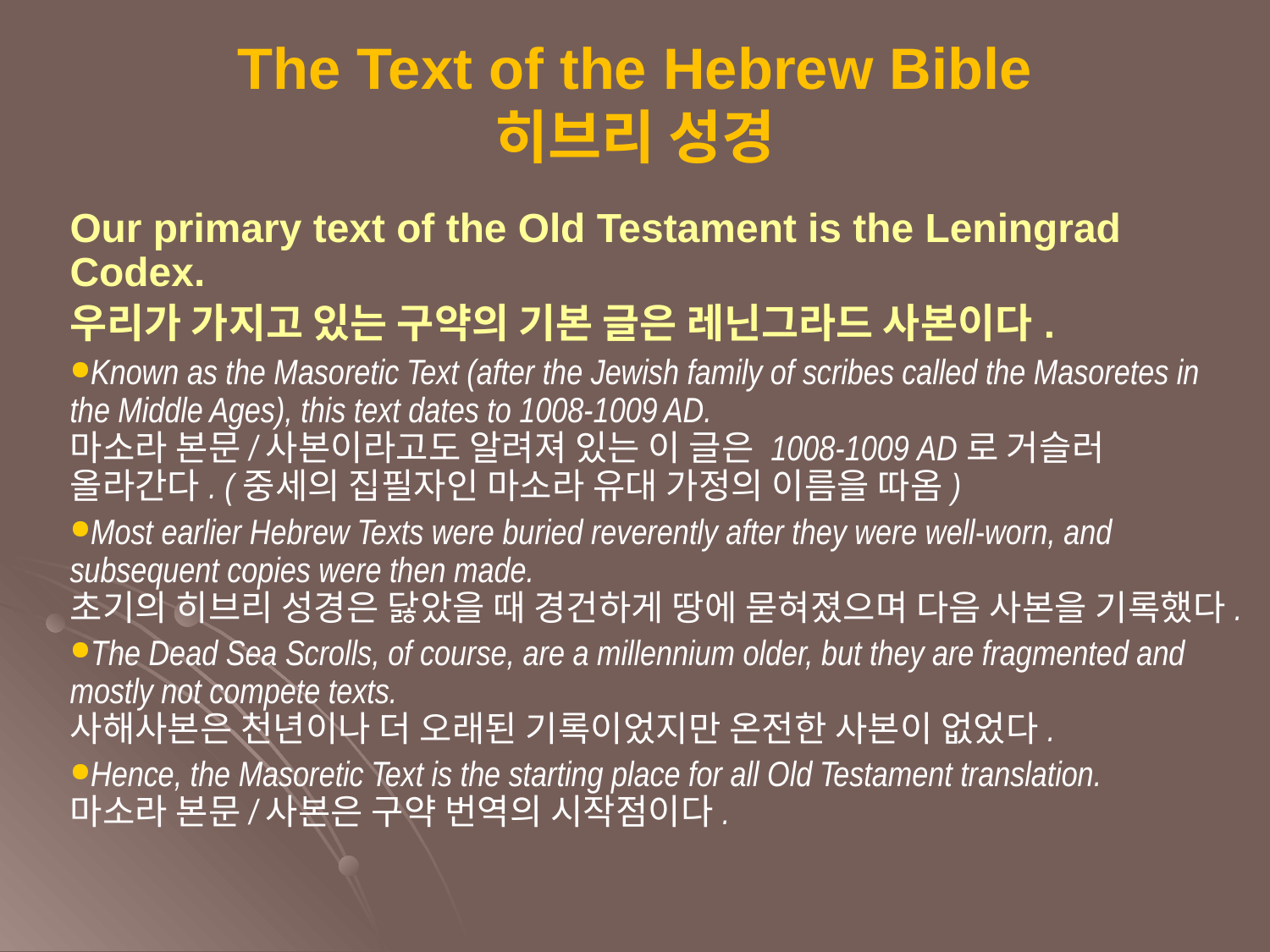

The Text of the Hebrew Bible
히브리 성경
Our primary text of the Old Testament is the Leningrad Codex.
우리가 가지고 있는 구약의 기본 글은 레닌그라드 사본이다.
Known as the Masoretic Text (after the Jewish family of scribes called the Masoretes in the Middle Ages), this text dates to 1008-1009 AD.
마소라 본문/사본이라고도 알려져 있는 이 글은 1008-1009 AD로 거슬러 올라간다. (중세의 집필자인 마소라 유대 가정의 이름을 따옴)
Most earlier Hebrew Texts were buried reverently after they were well-worn, and subsequent copies were then made.
초기의 히브리 성경은 닳았을 때 경건하게 땅에 묻혀졌으며 다음 사본을 기록했다.
The Dead Sea Scrolls, of course, are a millennium older, but they are fragmented and mostly not compete texts.
사해사본은 천년이나 더 오래된 기록이었지만 온전한 사본이 없었다.
Hence, the Masoretic Text is the starting place for all Old Testament translation.
마소라 본문/사본은 구약 번역의 시작점이다.